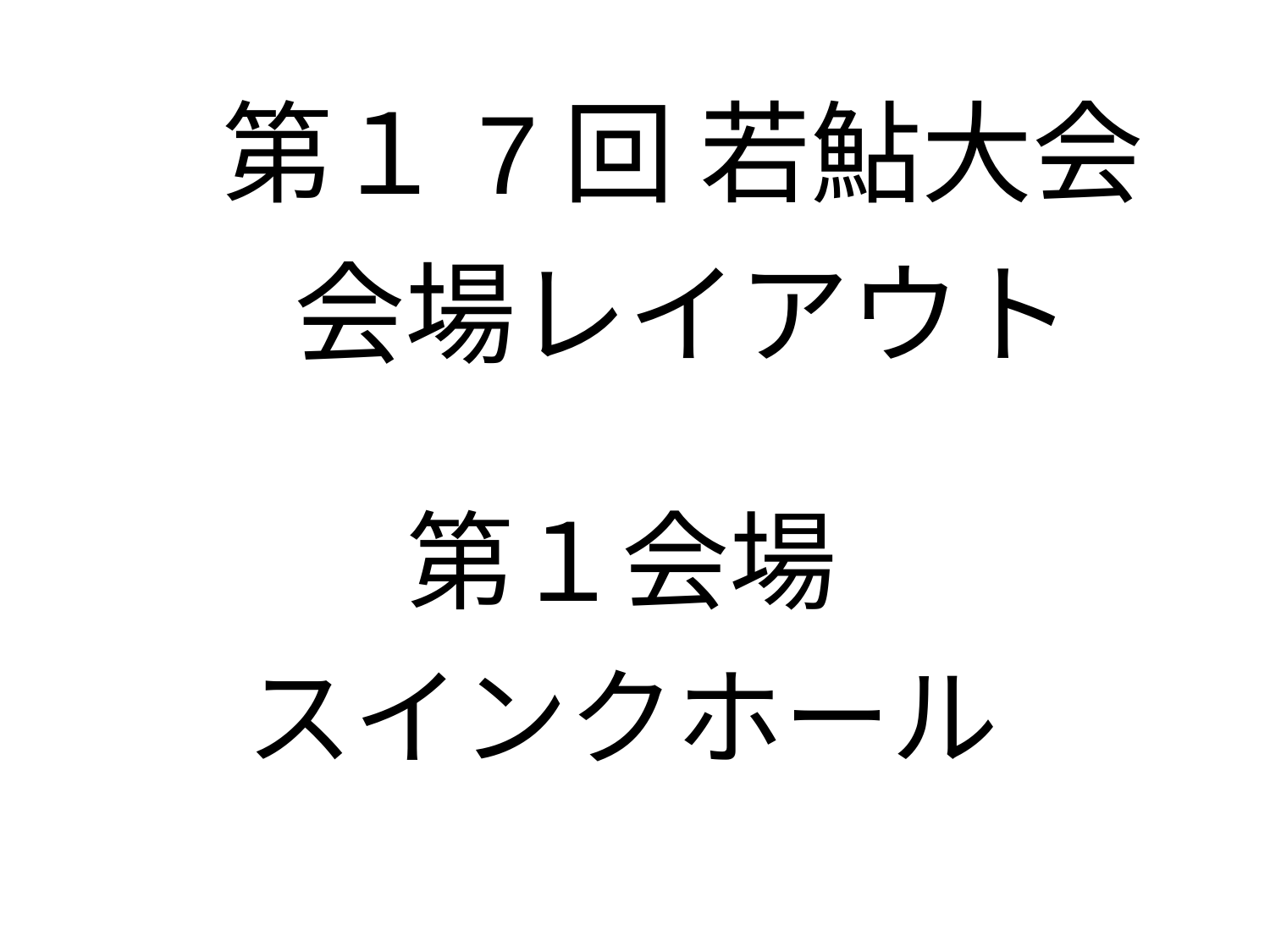

| 第１7回 若鮎大会 会場レイアウト |
| --- |
| 第１会場 スインクホール |
| --- |